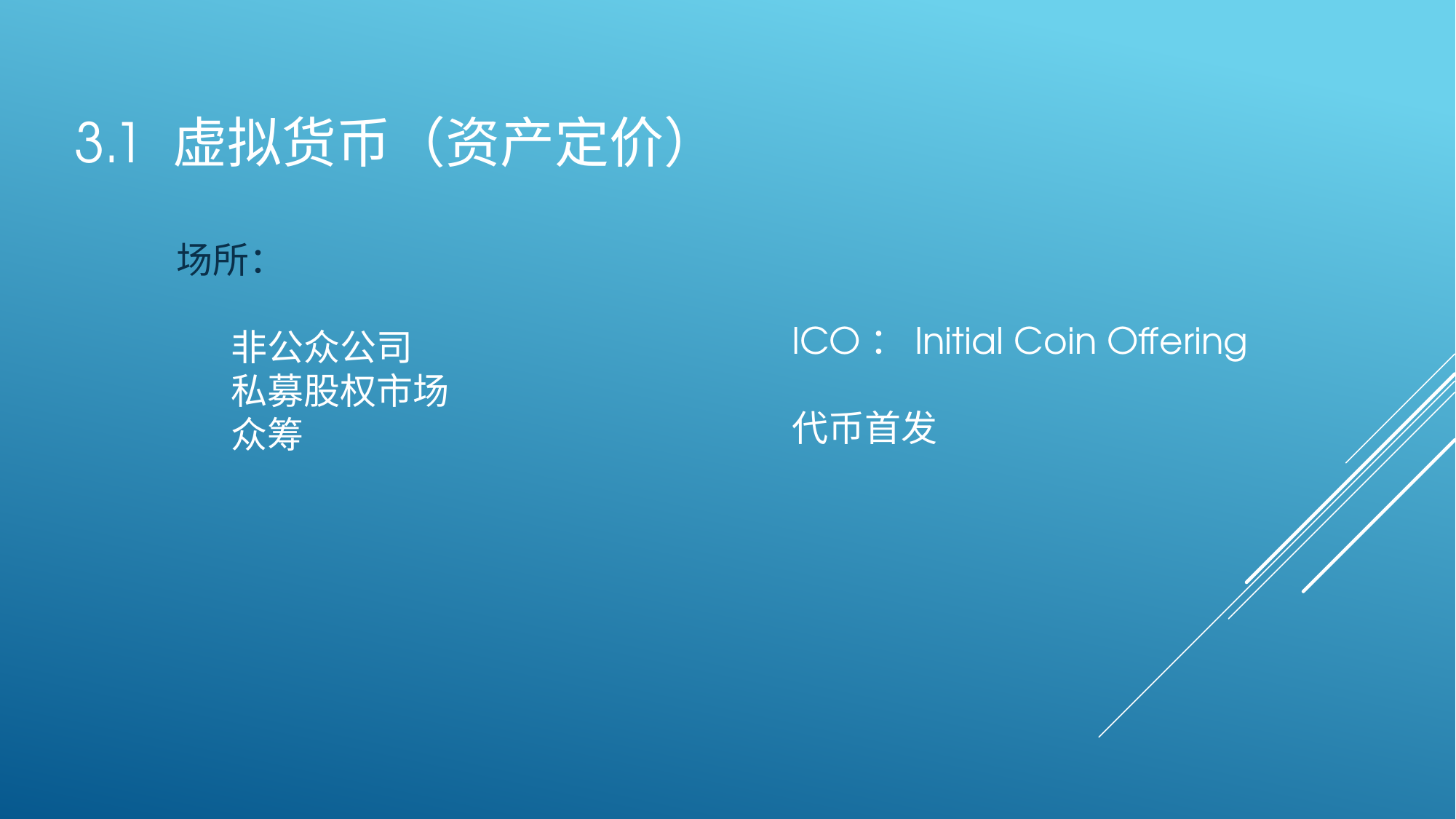

# 3.1 虚拟货币（资产定价）
场所：

非公众公司
私募股权市场
众筹
ICO：Initial Coin Offering

代币首发